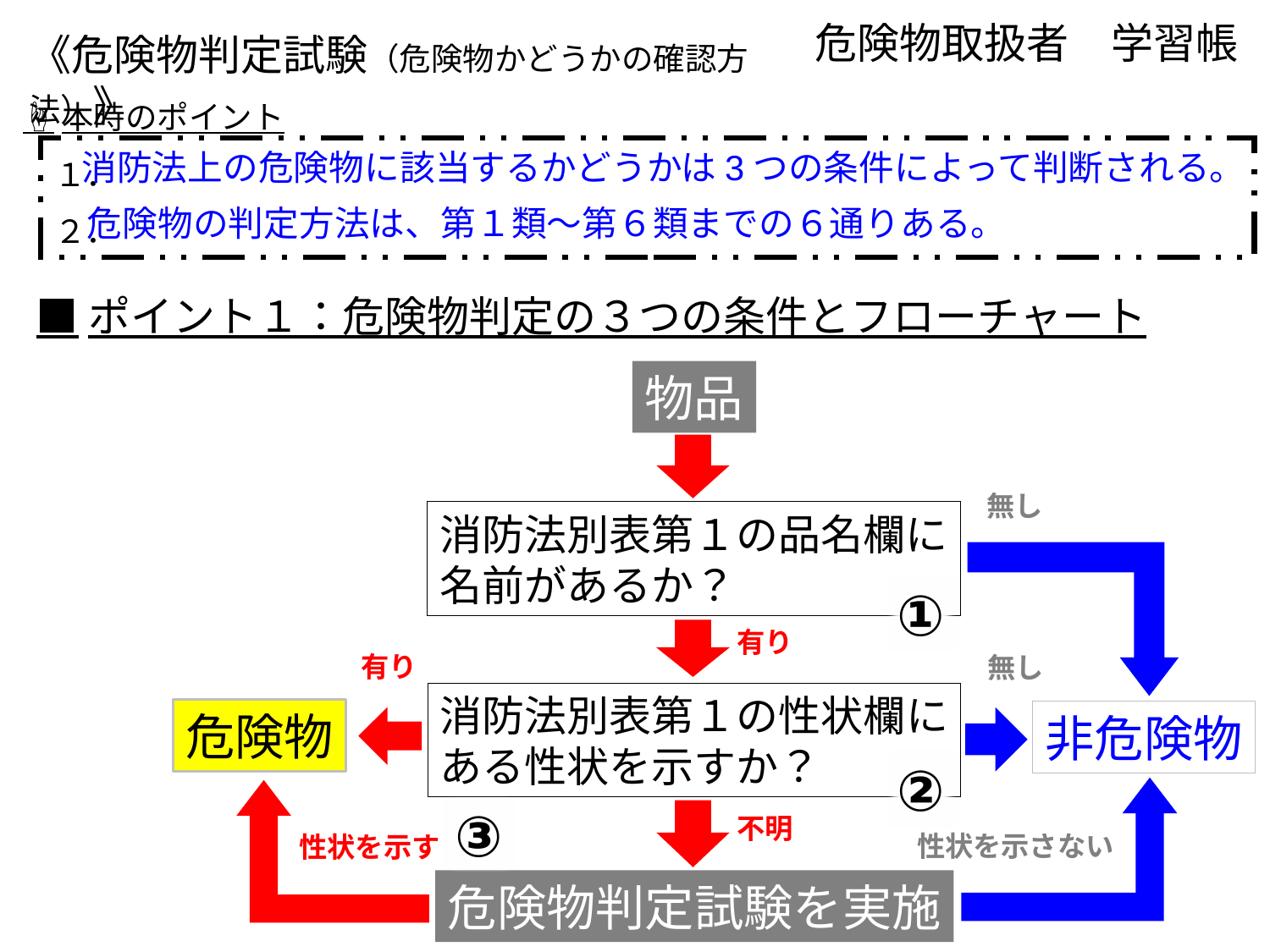

危険物取扱者　学習帳
《危険物判定試験（危険物かどうかの確認方法）》
☝本時のポイント
　１．
　２．

消防法上の危険物に該当するかどうかは3つの条件によって判断される。
危険物の判定方法は、第１類～第６類までの６通りある。
■ポイント１：危険物判定の３つの条件とフローチャート
物品

無し
消防法別表第１の品名欄に
名前があるか？

①
有り

有り
無し
消防法別表第１の性状欄に
ある性状を示すか？
危険物
非危険物

②

③

不明
性状を示さない
性状を示す
危険物判定試験を実施